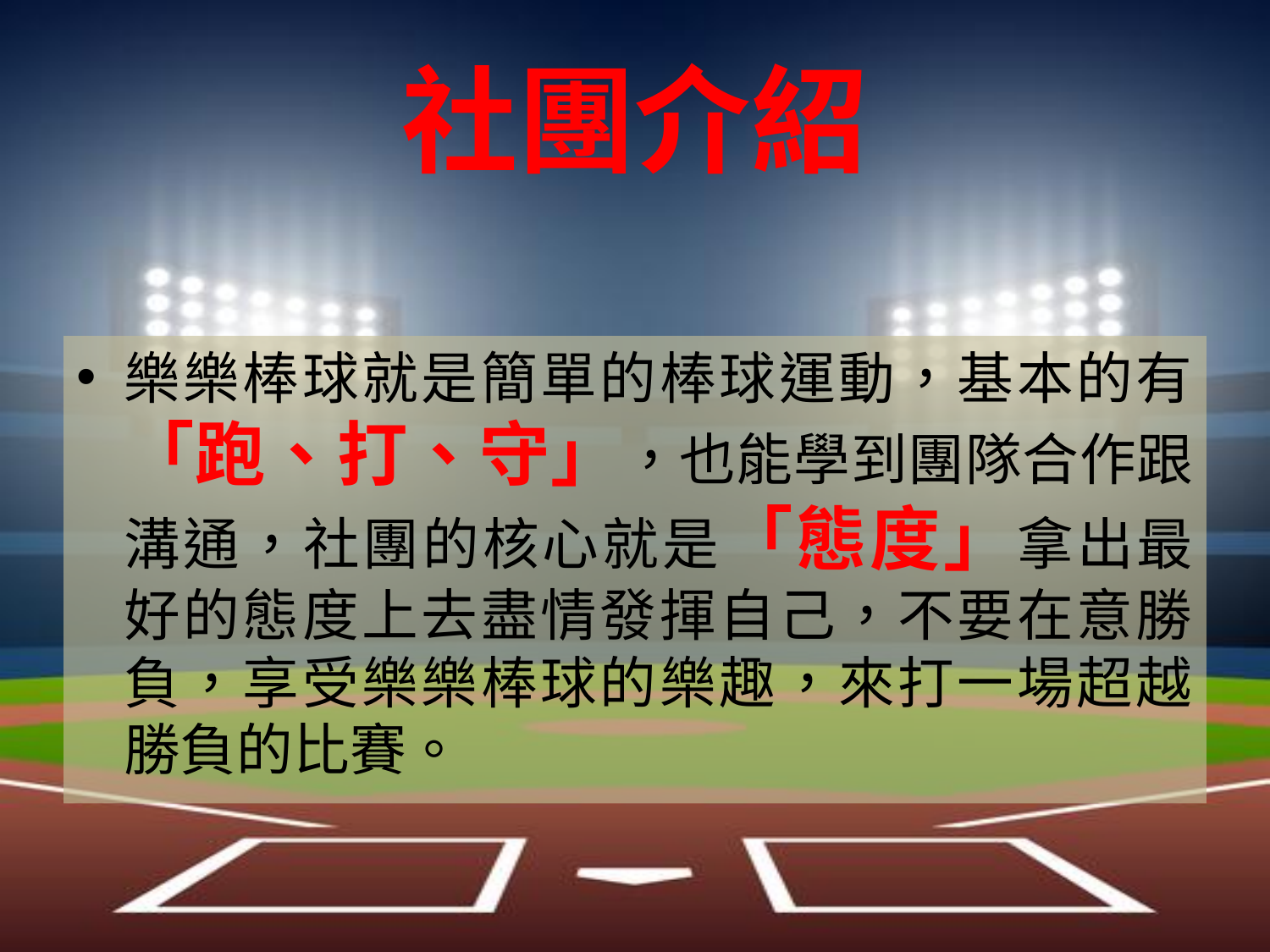

# 社團介紹
樂樂棒球就是簡單的棒球運動，基本的有「跑、打、守」，也能學到團隊合作跟溝通，社團的核心就是「態度」拿出最好的態度上去盡情發揮自己，不要在意勝負，享受樂樂棒球的樂趣，來打一場超越勝負的比賽。